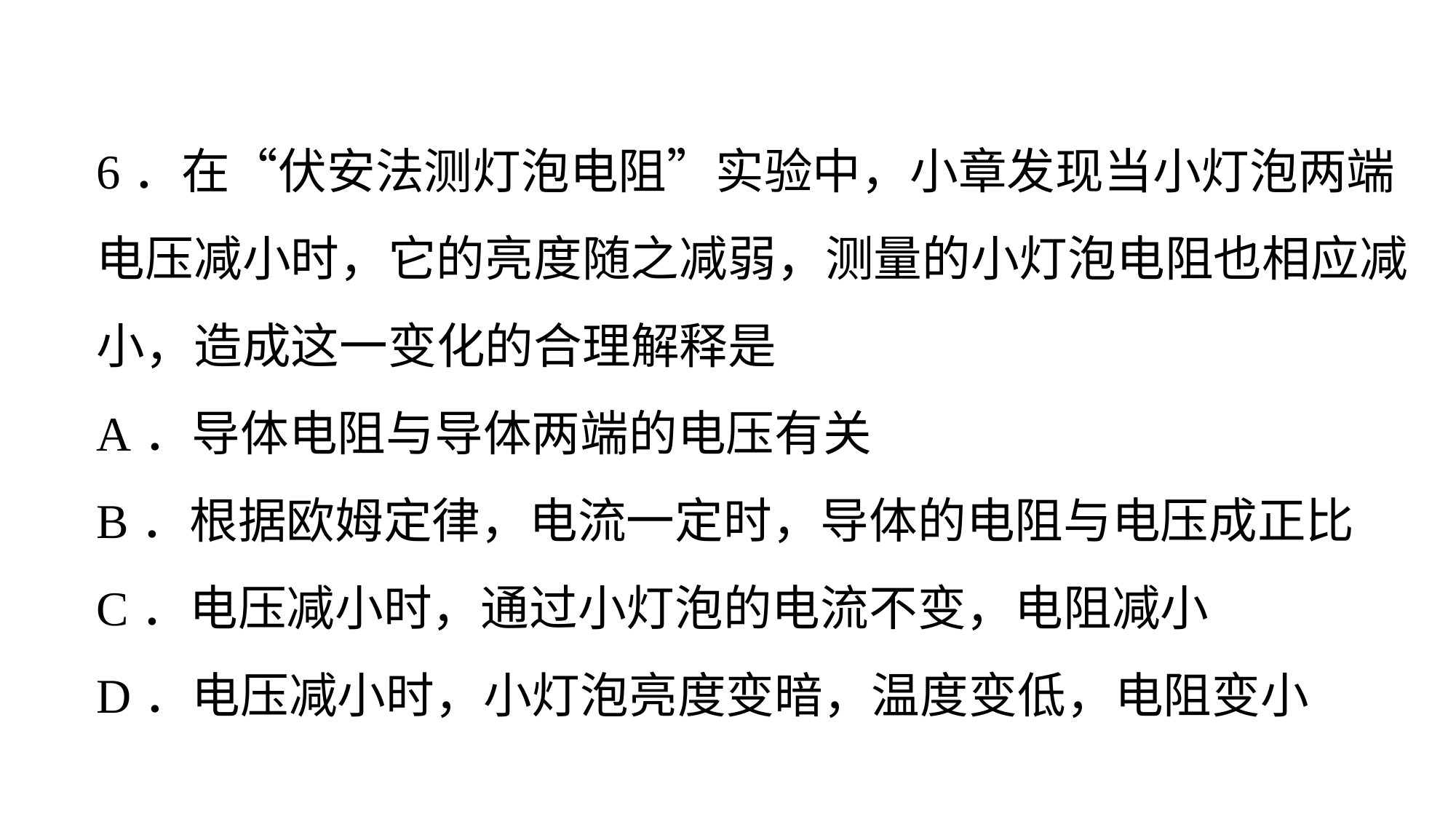

6．在“伏安法测灯泡电阻”实验中，小章发现当小灯泡两端电压减小时，它的亮度随之减弱，测量的小灯泡电阻也相应减小，造成这一变化的合理解释是
A．导体电阻与导体两端的电压有关
B．根据欧姆定律，电流一定时，导体的电阻与电压成正比
C．电压减小时，通过小灯泡的电流不变，电阻减小
D．电压减小时，小灯泡亮度变暗，温度变低，电阻变小